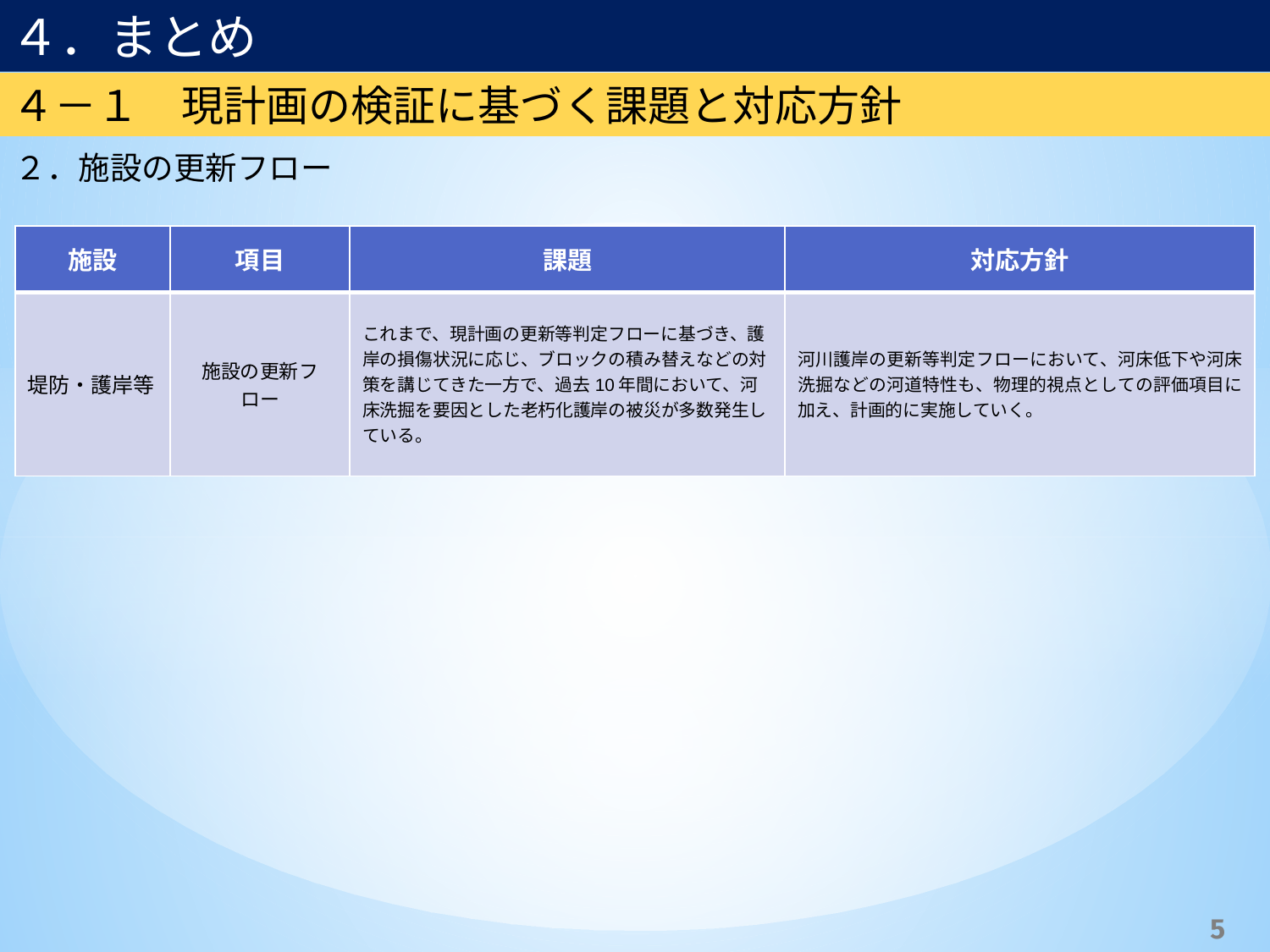

４．まとめ
４－１　現計画の検証に基づく課題と対応方針
２．施設の更新フロー
| 施設 | 項目 | 課題 | 対応方針 |
| --- | --- | --- | --- |
| 堤防・護岸等 | 施設の更新フロー | これまで、現計画の更新等判定フローに基づき、護岸の損傷状況に応じ、ブロックの積み替えなどの対策を講じてきた一方で、過去10年間において、河床洗掘を要因とした老朽化護岸の被災が多数発生している。 | 河川護岸の更新等判定フローにおいて、河床低下や河床洗掘などの河道特性も、物理的視点としての評価項目に加え、計画的に実施していく。 |
5